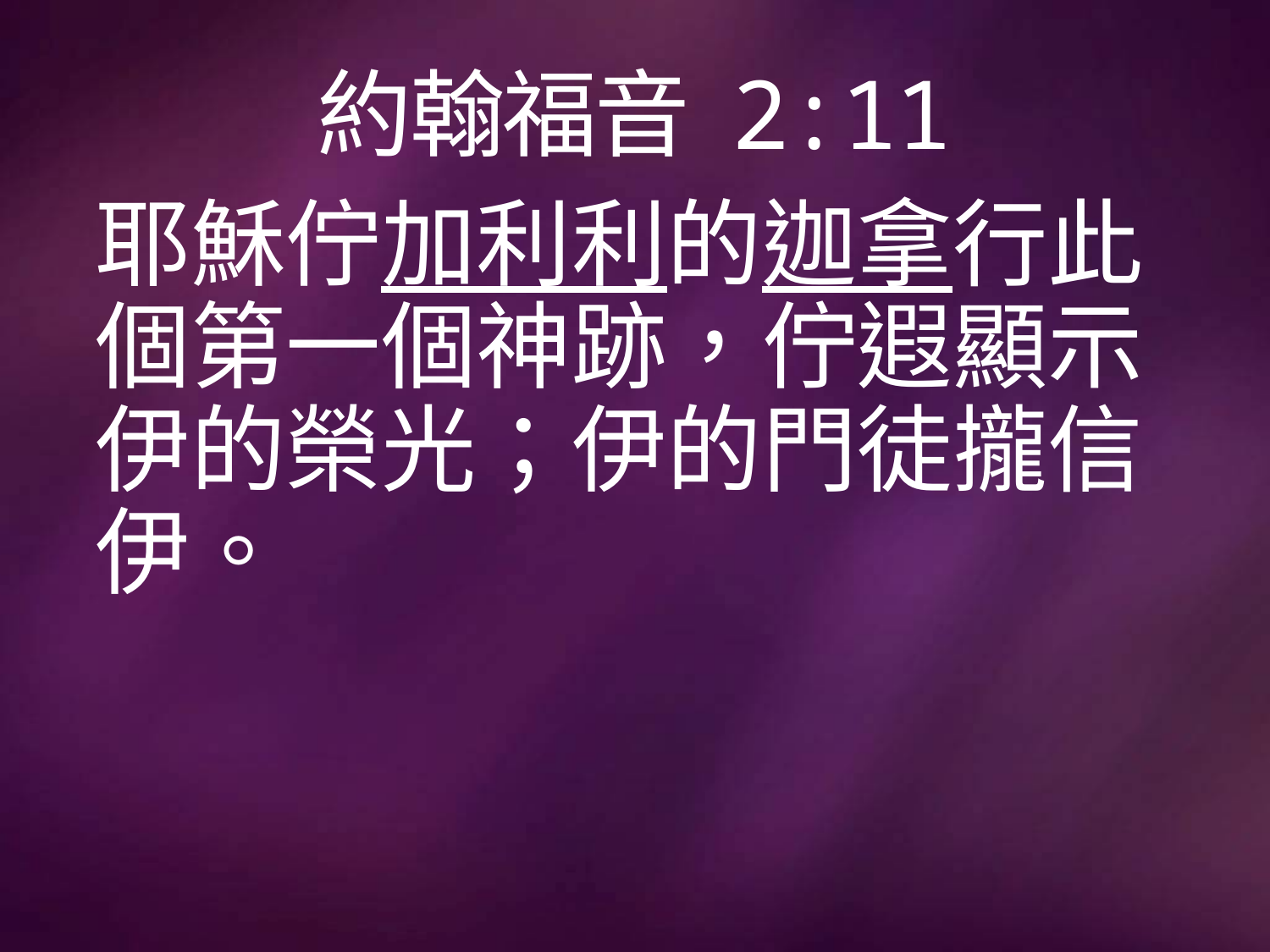

# 約翰福音 2:11
耶穌佇加利利的迦拿行此個第一個神跡，佇遐顯示伊的榮光；伊的門徒攏信伊。